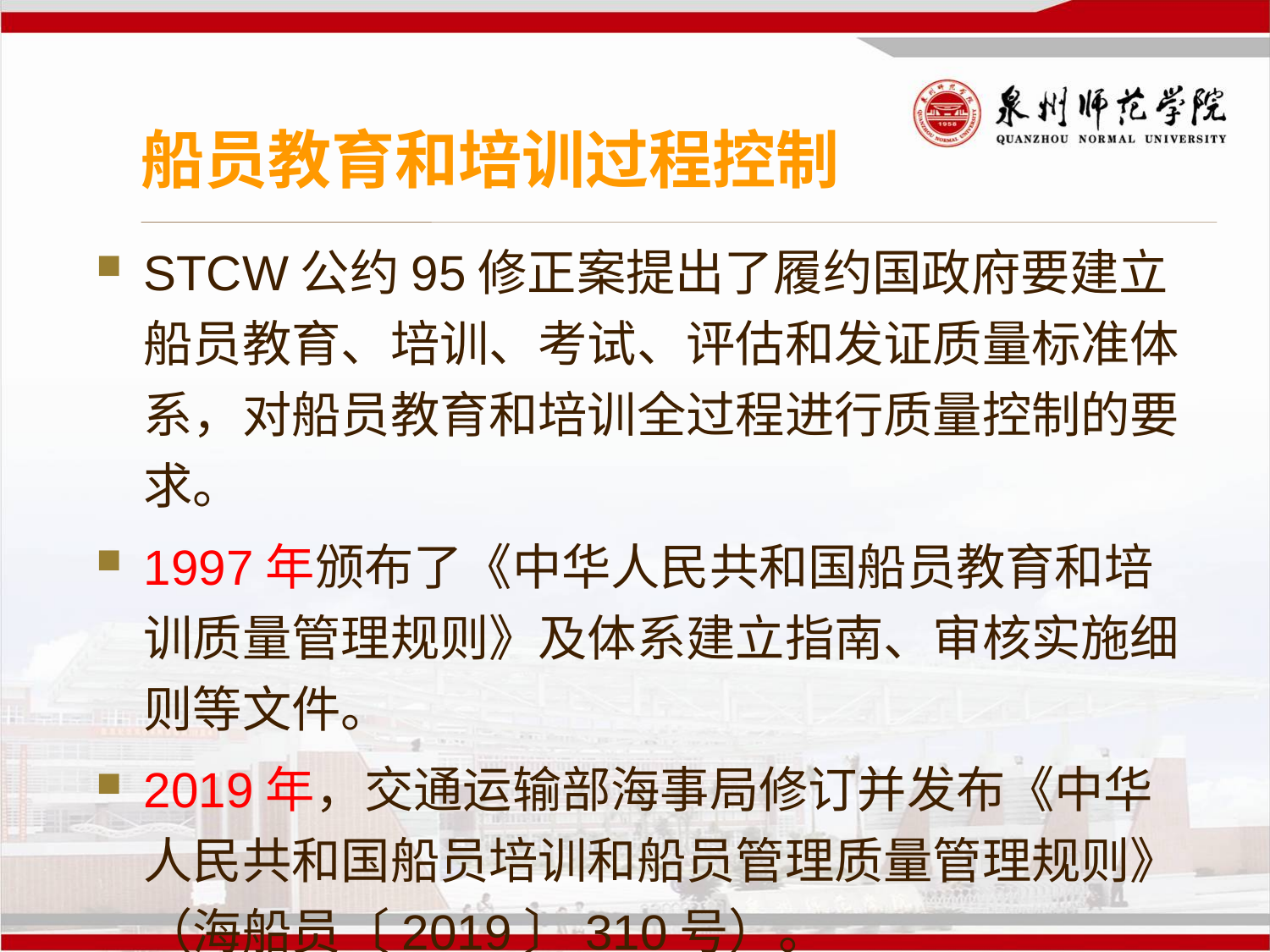

# 船员教育和培训过程控制
STCW公约95修正案提出了履约国政府要建立船员教育、培训、考试、评估和发证质量标准体系，对船员教育和培训全过程进行质量控制的要求。
1997年颁布了《中华人民共和国船员教育和培训质量管理规则》及体系建立指南、审核实施细则等文件。
2019年，交通运输部海事局修订并发布《中华人民共和国船员培训和船员管理质量管理规则》（海船员〔2019〕310号）。